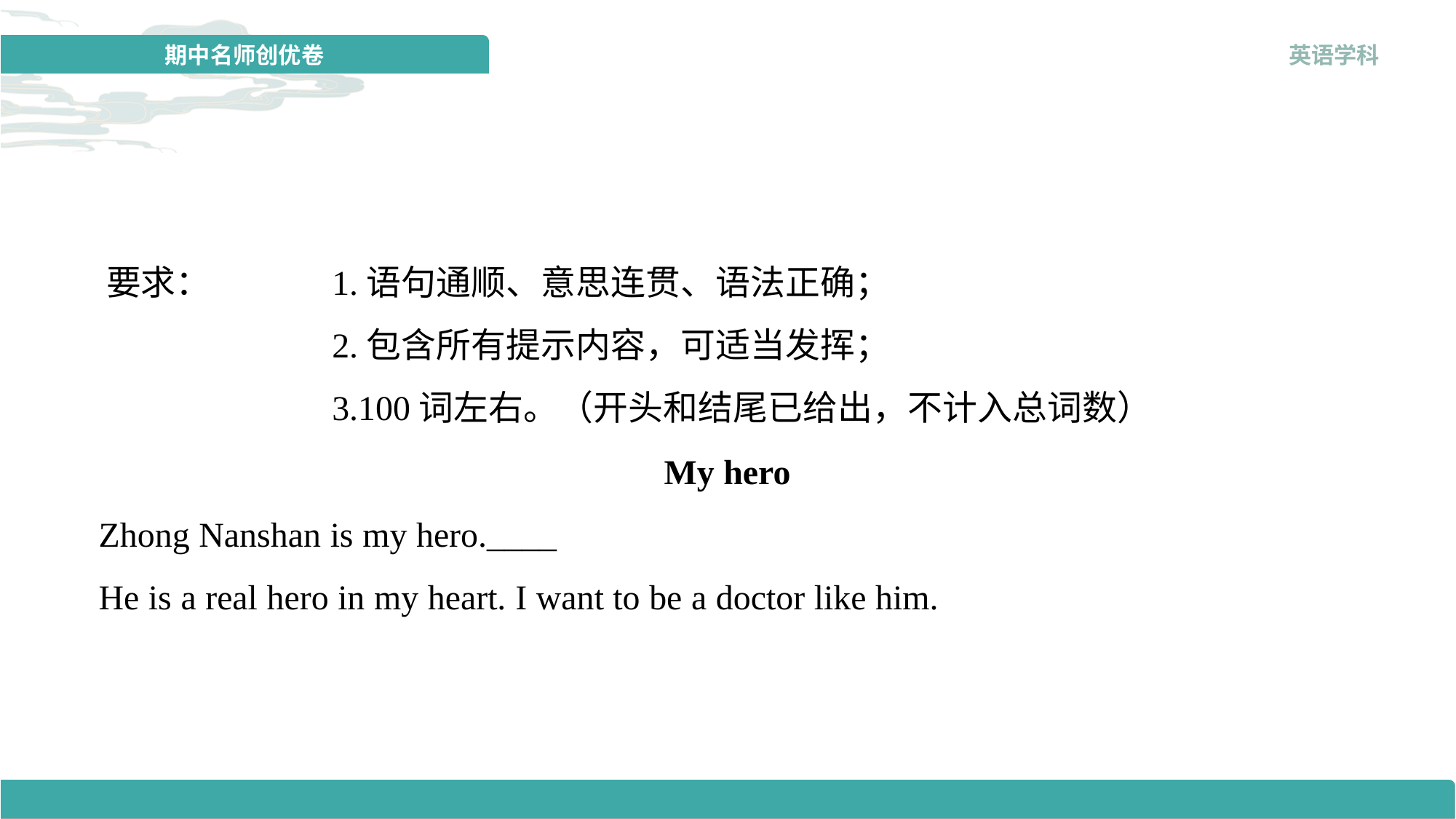

要求：	1.语句通顺、意思连贯、语法正确；
	2.包含所有提示内容，可适当发挥；
	3.100词左右。（开头和结尾已给出，不计入总词数）
My hero
    Zhong Nanshan is my hero.____
    He is a real hero in my heart. I want to be a doctor like him.